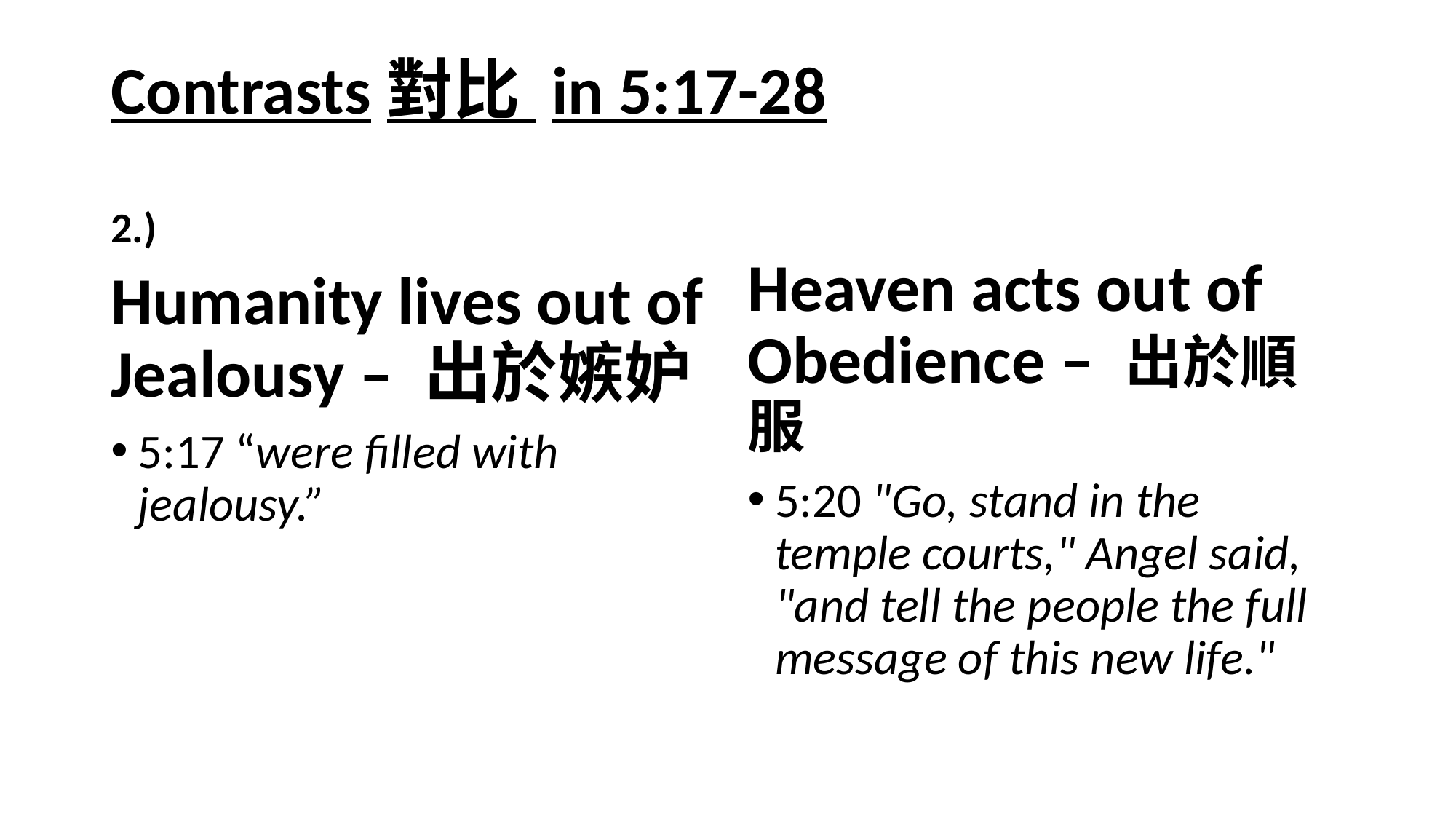

# Contrasts對比 in 5:17-28
2.)
Humanity lives out of Jealousy – 出於嫉妒
5:17 “were filled with jealousy.”

Heaven acts out of Obedience – 出於順服
5:20 "Go, stand in the temple courts," Angel said, "and tell the people the full message of this new life."